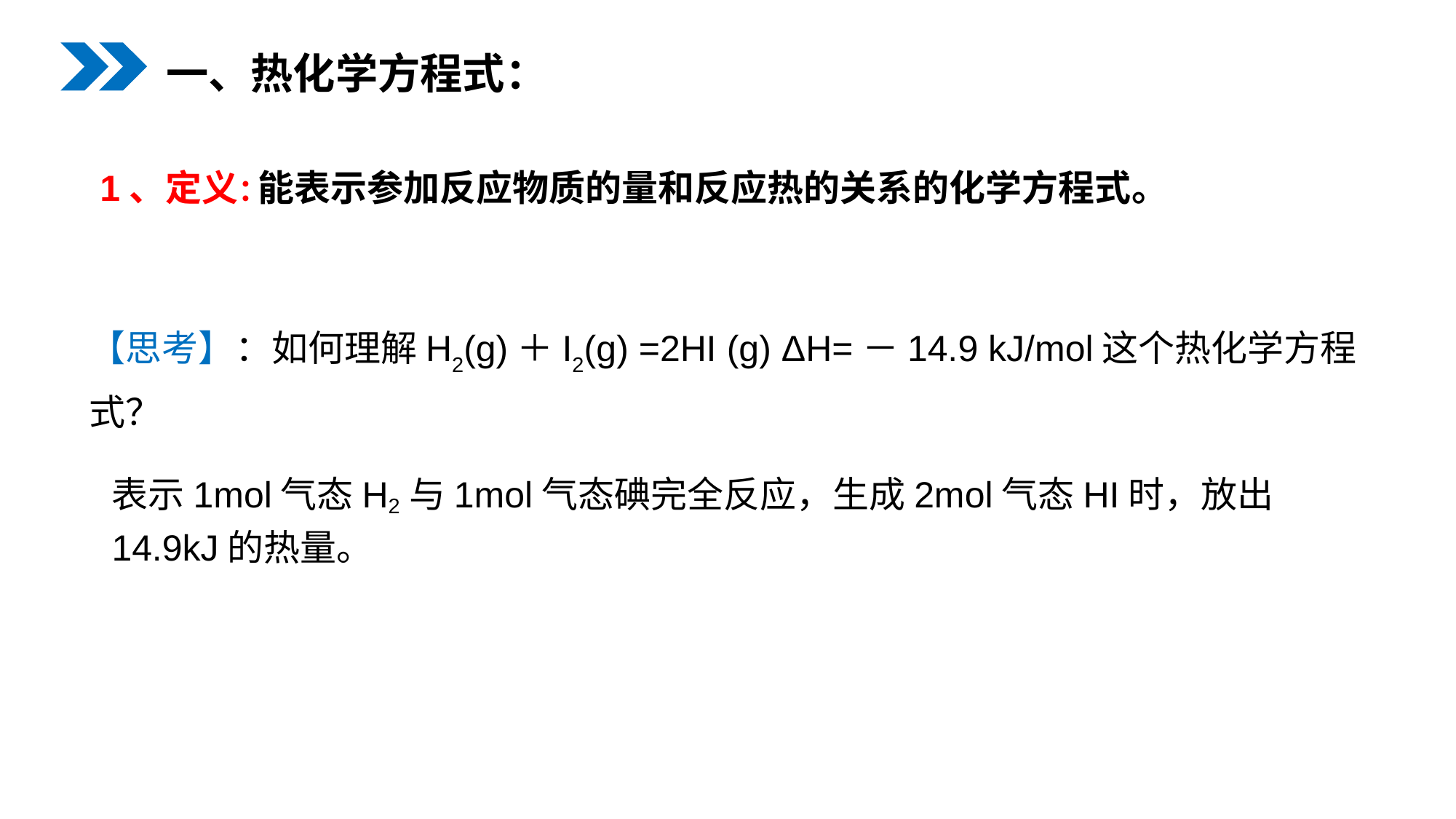

一、热化学方程式：
1、定义：
            能表示参加反应物质的量和反应热的关系的化学方程式。
【思考】：如何理解H2(g)＋I2(g) =2HI (g) ΔH=－14.9 kJ/mol这个热化学方程式？
表示1mol气态H2与1mol气态碘完全反应，生成2mol气态HI时，放出14.9kJ的热量。